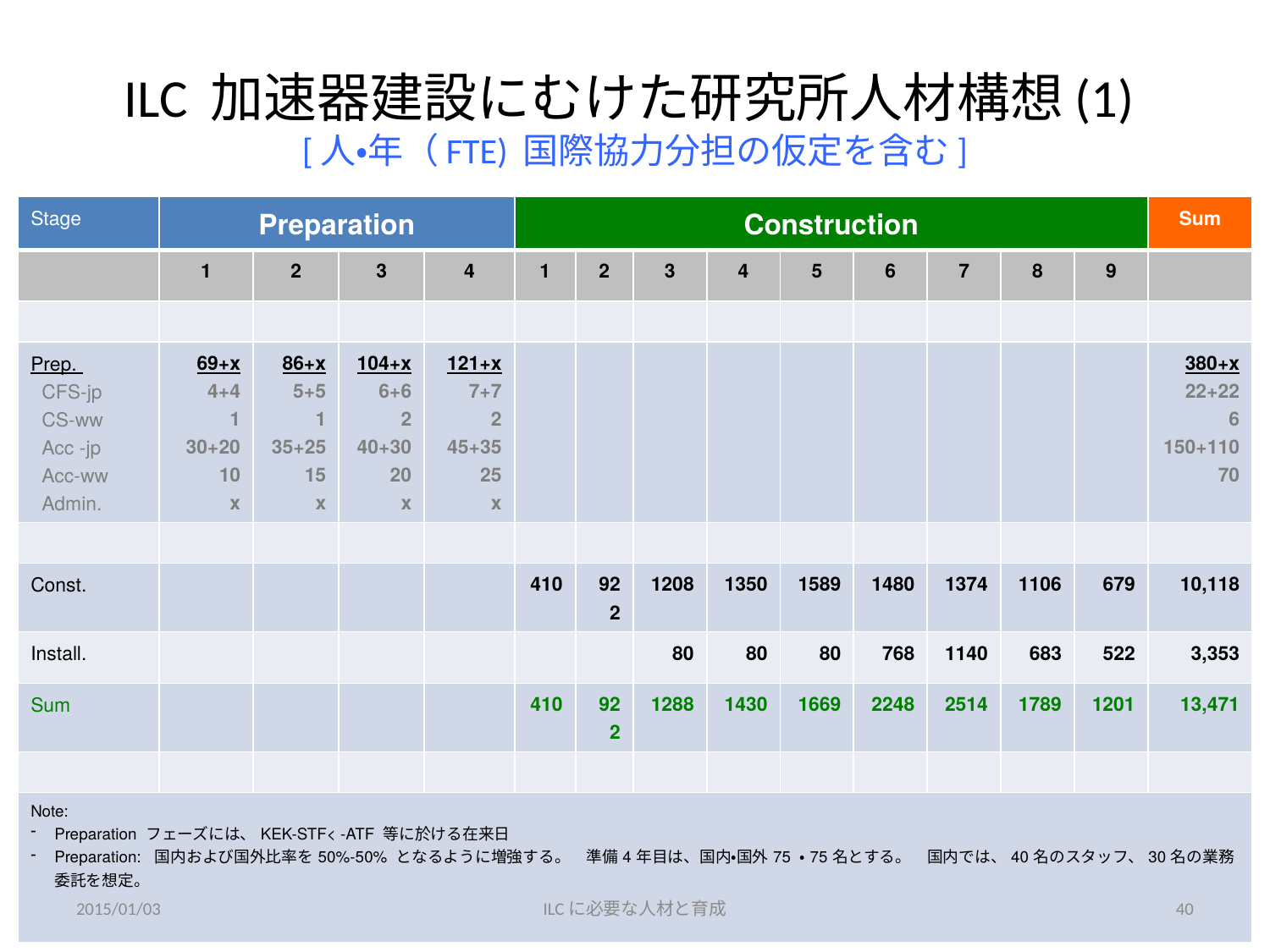

# ILC 加速器建設にむけた研究所人材構想(1) [人・年（FTE) 国際協力分担の仮定を含む]
| Stage | Preparation |  |  |  | Construction |  |  |  |  |  |  |  |  | Sum |
| --- | --- | --- | --- | --- | --- | --- | --- | --- | --- | --- | --- | --- | --- | --- |
|  | 1 | 2 | 3 | 4 | 1 | 2 | 3 | 4 | 5 | 6 | 7 | 8 | 9 |  |
|  |  |  |  |  |  |  |  |  |  |  |  |  |  |  |
| Prep. CFS-jp CS-ww Acc -jp Acc-ww Admin. | 69+x 4+4 1 30+20 10 x | 86+x 5+5 1 35+25 15 x | 104+x 6+6 2 40+30 20 x | 121+x 7+7 2 45+35 25 x |  |  |  |  |  |  |  |  |  | 380+x 22+22 6 150+110 70 |
|  |  |  |  |  |  |  |  |  |  |  |  |  |  |  |
| Const. |  |  |  |  | 410 | 922 | 1208 | 1350 | 1589 | 1480 | 1374 | 1106 | 679 | 10,118 |
| Install. |  |  |  |  |  |  | 80 | 80 | 80 | 768 | 1140 | 683 | 522 | 3,353 |
| Sum |  |  |  |  | 410 | 922 | 1288 | 1430 | 1669 | 2248 | 2514 | 1789 | 1201 | 13,471 |
|  |  |  |  |  |  |  |  |  |  |  |  |  |  |  |
| Note: Preparation フェーズには、KEK-STF< -ATF 等に於ける在来日 Preparation: 国内および国外比率を50%-50% となるように増強する。　準備4年目は、国内・国外75 ・75名とする。　国内では、40名のスタッフ、30名の業務委託を想定。 |  |  |  |  |  |  |  |  |  |  |  |  |  |  |
2015/01/03
ILCに必要な人材と育成
40